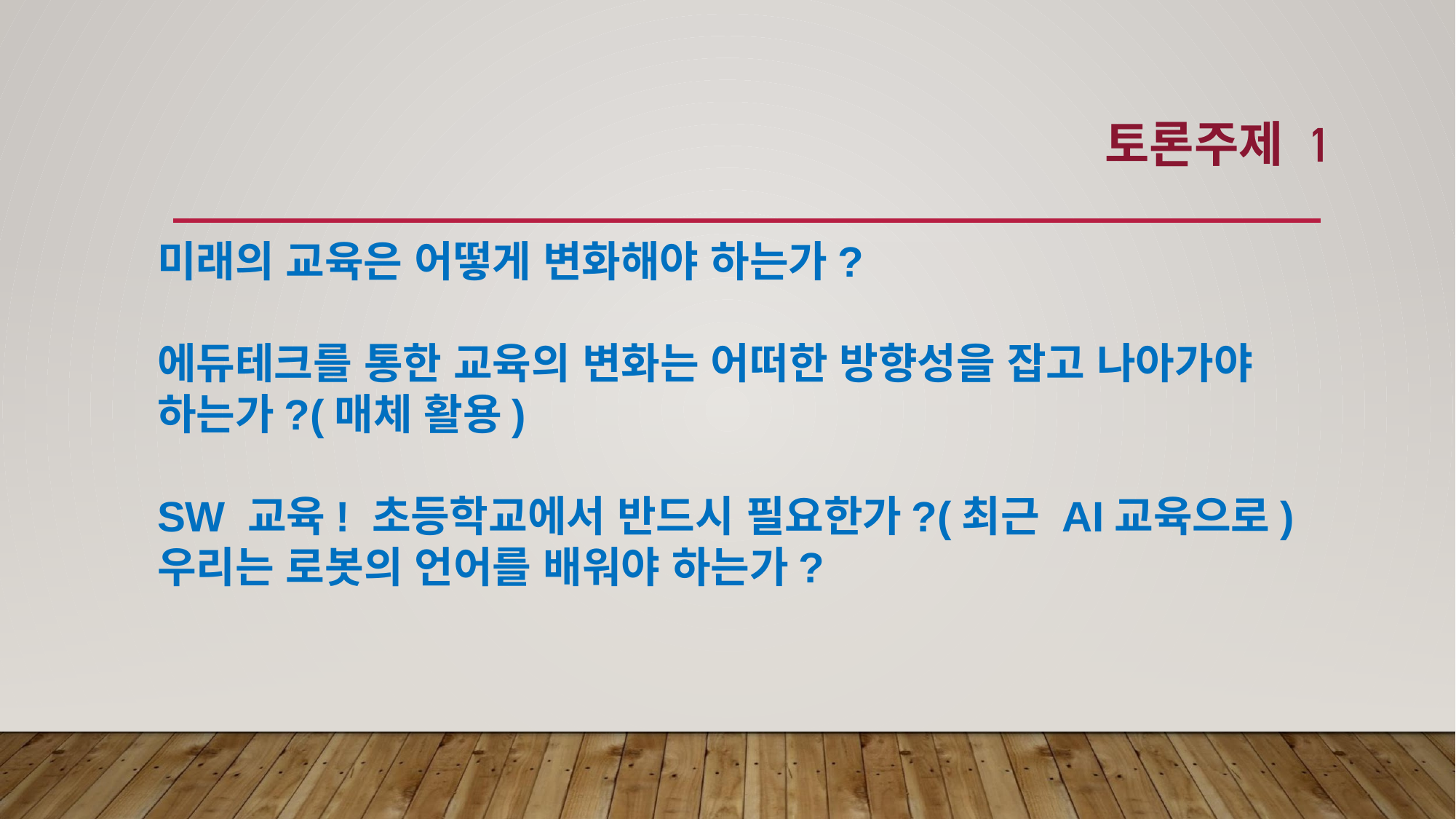

토론주제 1
미래의 교육은 어떻게 변화해야 하는가?

에듀테크를 통한 교육의 변화는 어떠한 방향성을 잡고 나아가야 하는가?(매체 활용)

SW 교육! 초등학교에서 반드시 필요한가?(최근 AI교육으로)
우리는 로봇의 언어를 배워야 하는가?